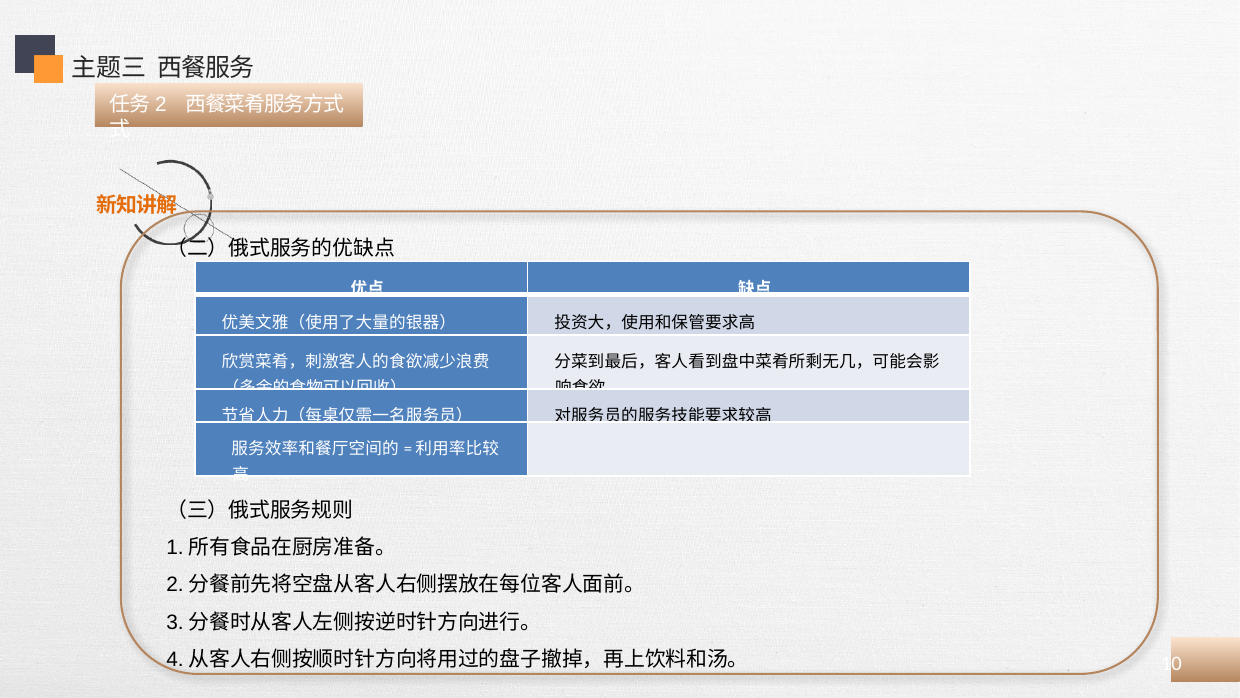

主题三  西餐服务

任务2   西餐菜肴服务方式
式

（二）俄式服务的优缺点

（三）俄式服务规则
1.所有食品在厨房准备。
2.分餐前先将空盘从客人右侧摆放在每位客人面前。
3.分餐时从客人左侧按逆时针方向进行。
4.从客人右侧按顺时针方向将用过的盘子撤掉，再上饮料和汤。
| 优点 | 缺点 |
| --- | --- |
| 优美文雅（使用了大量的银器） | 投资大，使用和保管要求高 |
| 欣赏菜肴，刺激客人的食欲减少浪费（多余的食物可以回收） | 分菜到最后，客人看到盘中菜肴所剩无几，可能会影响食欲 |
| 节省人力（每桌仅需一名服务员） | 对服务员的服务技能要求较高 |
| 服务效率和餐厅空间的=利用率比较高 |  |